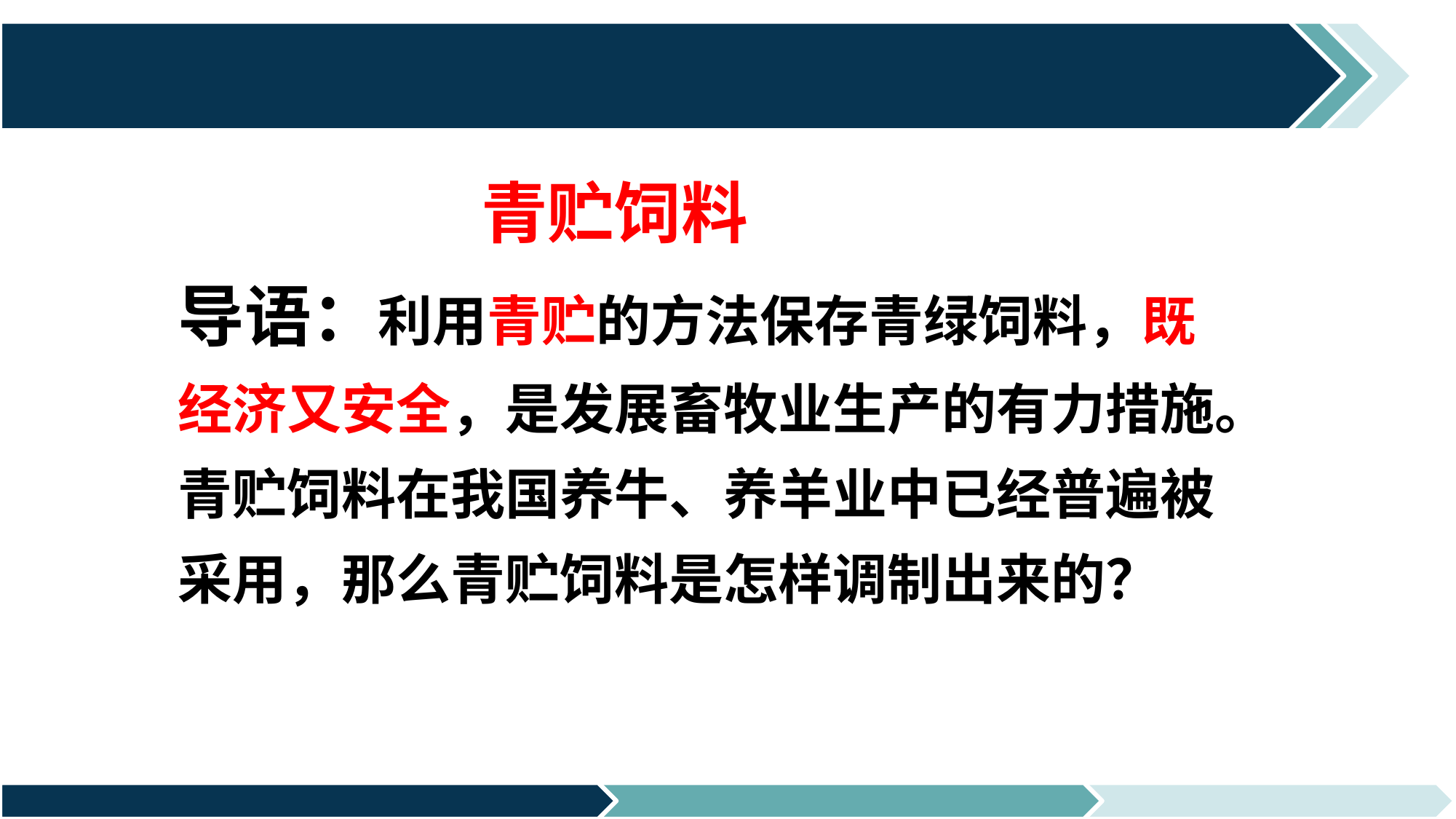

# 青贮饲料 导语：利用青贮的方法保存青绿饲料，既经济又安全，是发展畜牧业生产的有力措施。青贮饲料在我国养牛、养羊业中已经普遍被采用，那么青贮饲料是怎样调制出来的？